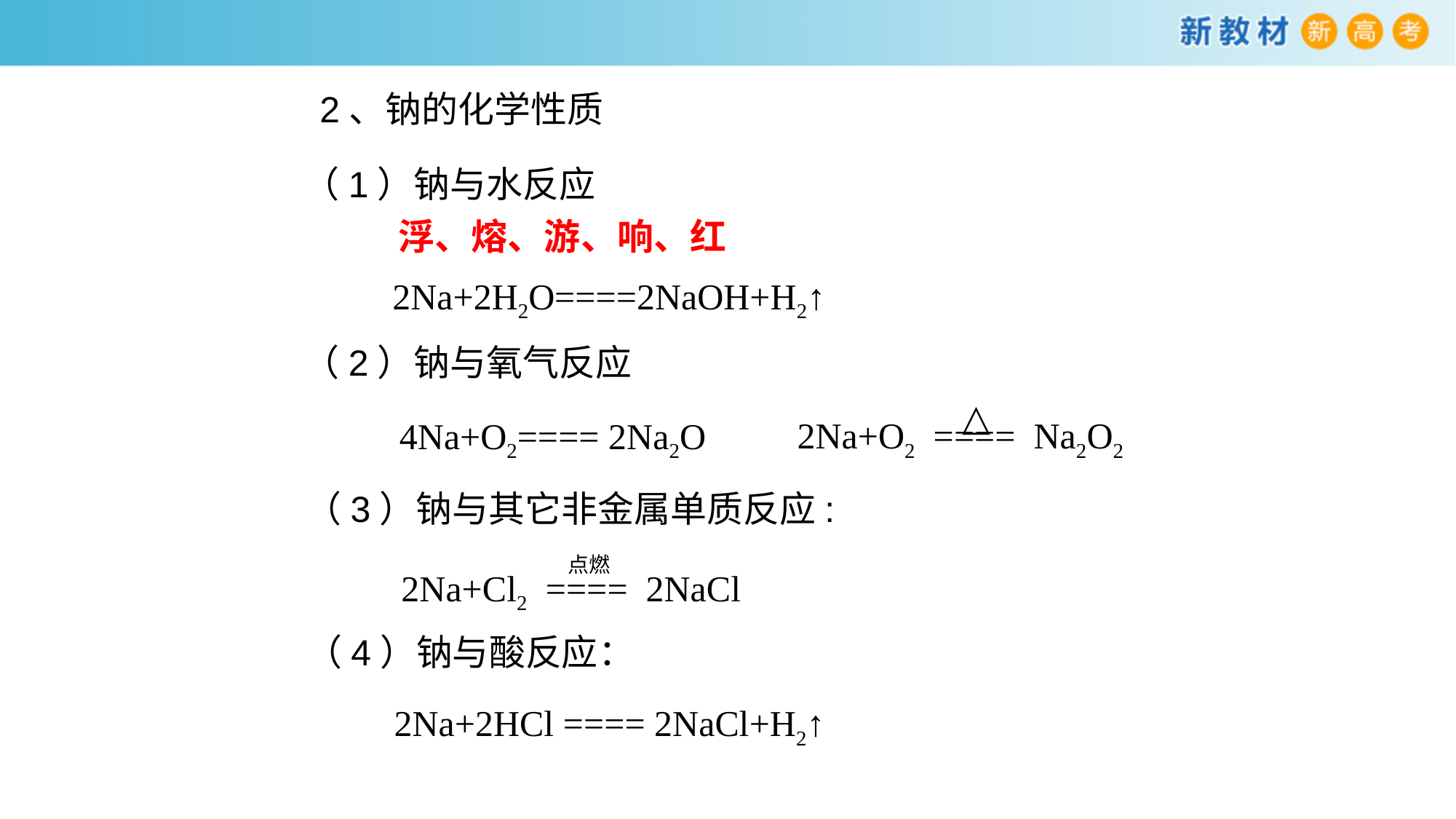

2、钠的化学性质
（1）钠与水反应
浮、熔、游、响、红
2Na+2H2O====2NaOH+H2↑
（2）钠与氧气反应
△
2Na+O2  ====  Na2O2
4Na+O2==== 2Na2O
（3）钠与其它非金属单质反应:
点燃
2Na+Cl2  ====  2NaCl
（4）钠与酸反应：
2Na+2HCl ==== 2NaCl+H2↑